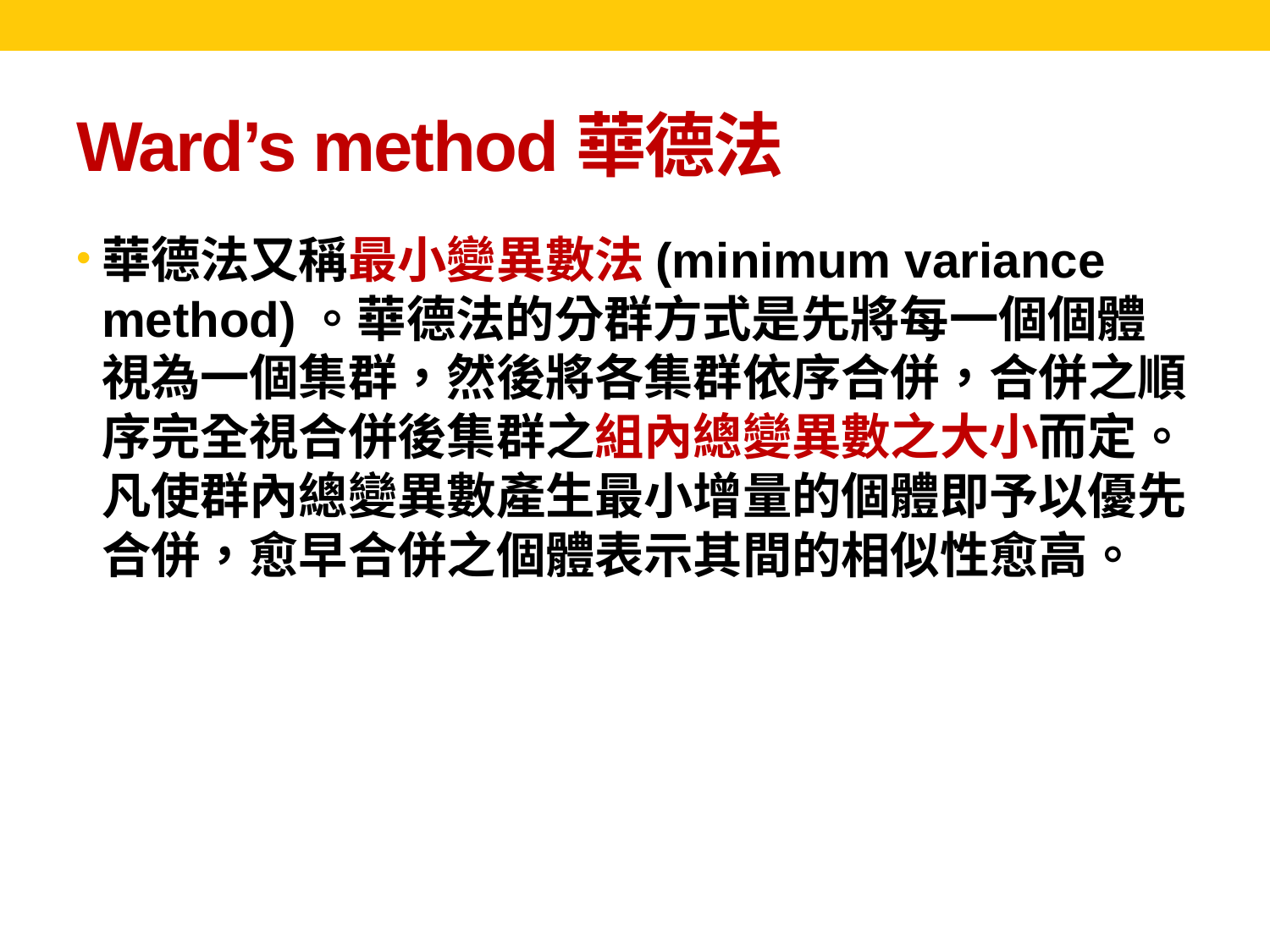

# Ward’s method華德法
華德法又稱最小變異數法(minimum variance method)。華德法的分群方式是先將每一個個體視為一個集群，然後將各集群依序合併，合併之順序完全視合併後集群之組內總變異數之大小而定。凡使群內總變異數產生最小增量的個體即予以優先合併，愈早合併之個體表示其間的相似性愈高。